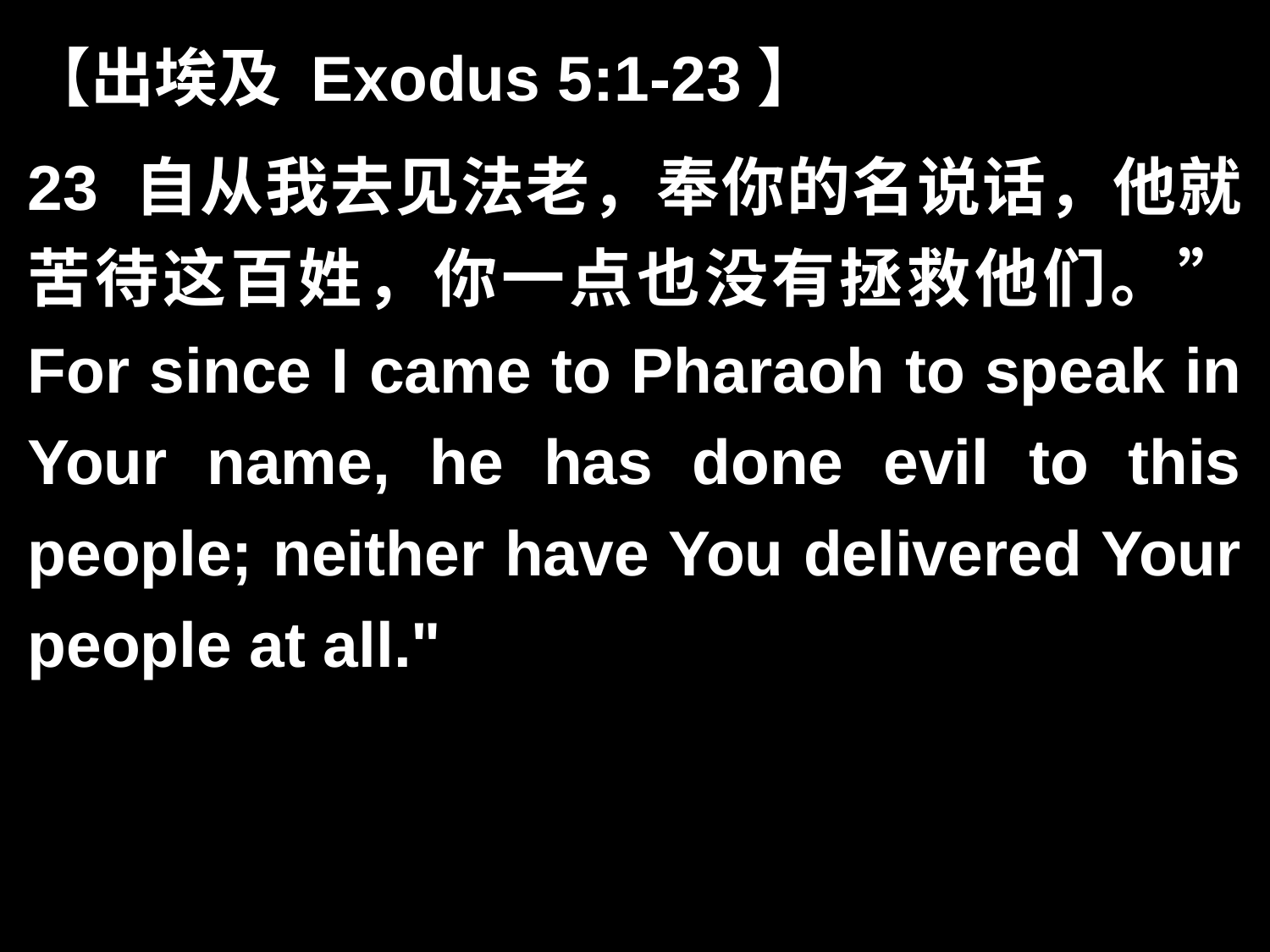

【出埃及 Exodus 5:1-23】
23 自从我去见法老，奉你的名说话，他就苦待这百姓，你一点也没有拯救他们。” For since I came to Pharaoh to speak in Your name, he has done evil to this people; neither have You delivered Your people at all."